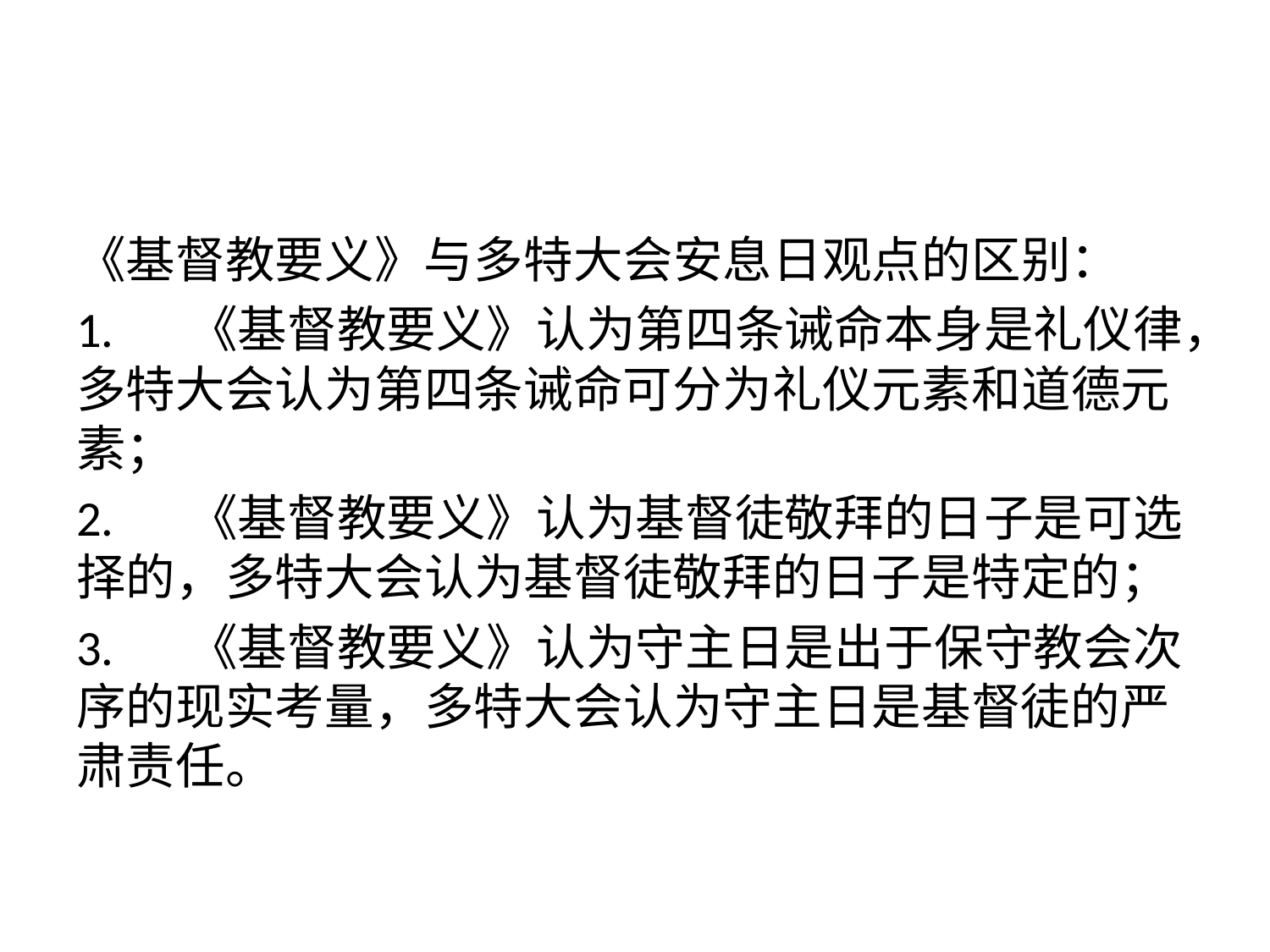

#
《基督教要义》与多特大会安息日观点的区别：
1.	《基督教要义》认为第四条诫命本身是礼仪律，多特大会认为第四条诫命可分为礼仪元素和道德元素；
2.	《基督教要义》认为基督徒敬拜的日子是可选择的，多特大会认为基督徒敬拜的日子是特定的；
3.	《基督教要义》认为守主日是出于保守教会次序的现实考量，多特大会认为守主日是基督徒的严肃责任。